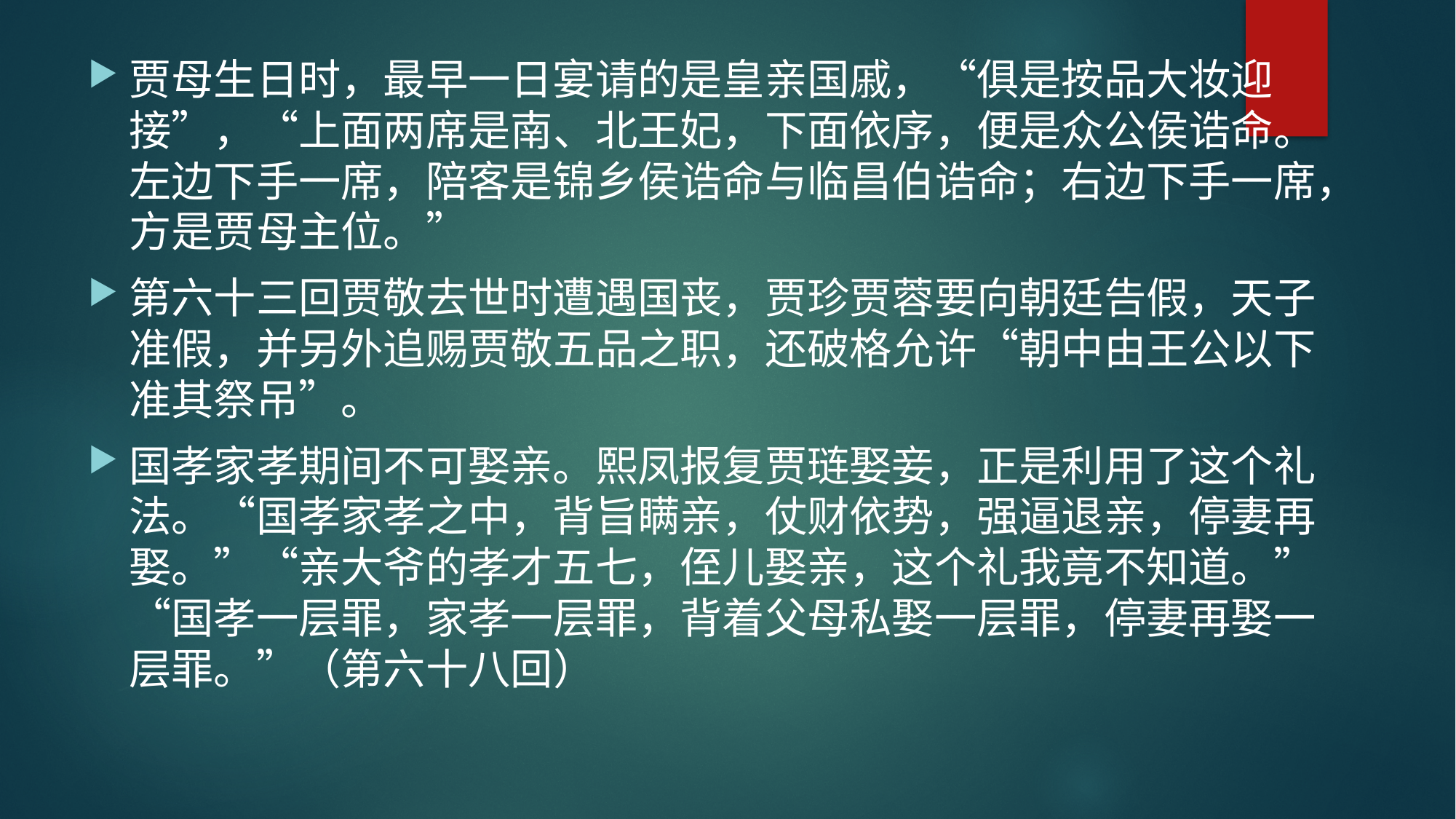

贾母生日时，最早一日宴请的是皇亲国戚，“俱是按品大妆迎接”，“上面两席是南、北王妃，下面依序，便是众公侯诰命。左边下手一席，陪客是锦乡侯诰命与临昌伯诰命；右边下手一席，方是贾母主位。”
第六十三回贾敬去世时遭遇国丧，贾珍贾蓉要向朝廷告假，天子准假，并另外追赐贾敬五品之职，还破格允许“朝中由王公以下准其祭吊”。
国孝家孝期间不可娶亲。熙凤报复贾琏娶妾，正是利用了这个礼法。“国孝家孝之中，背旨瞒亲，仗财依势，强逼退亲，停妻再娶。”“亲大爷的孝才五七，侄儿娶亲，这个礼我竟不知道。”“国孝一层罪，家孝一层罪，背着父母私娶一层罪，停妻再娶一层罪。”（第六十八回）